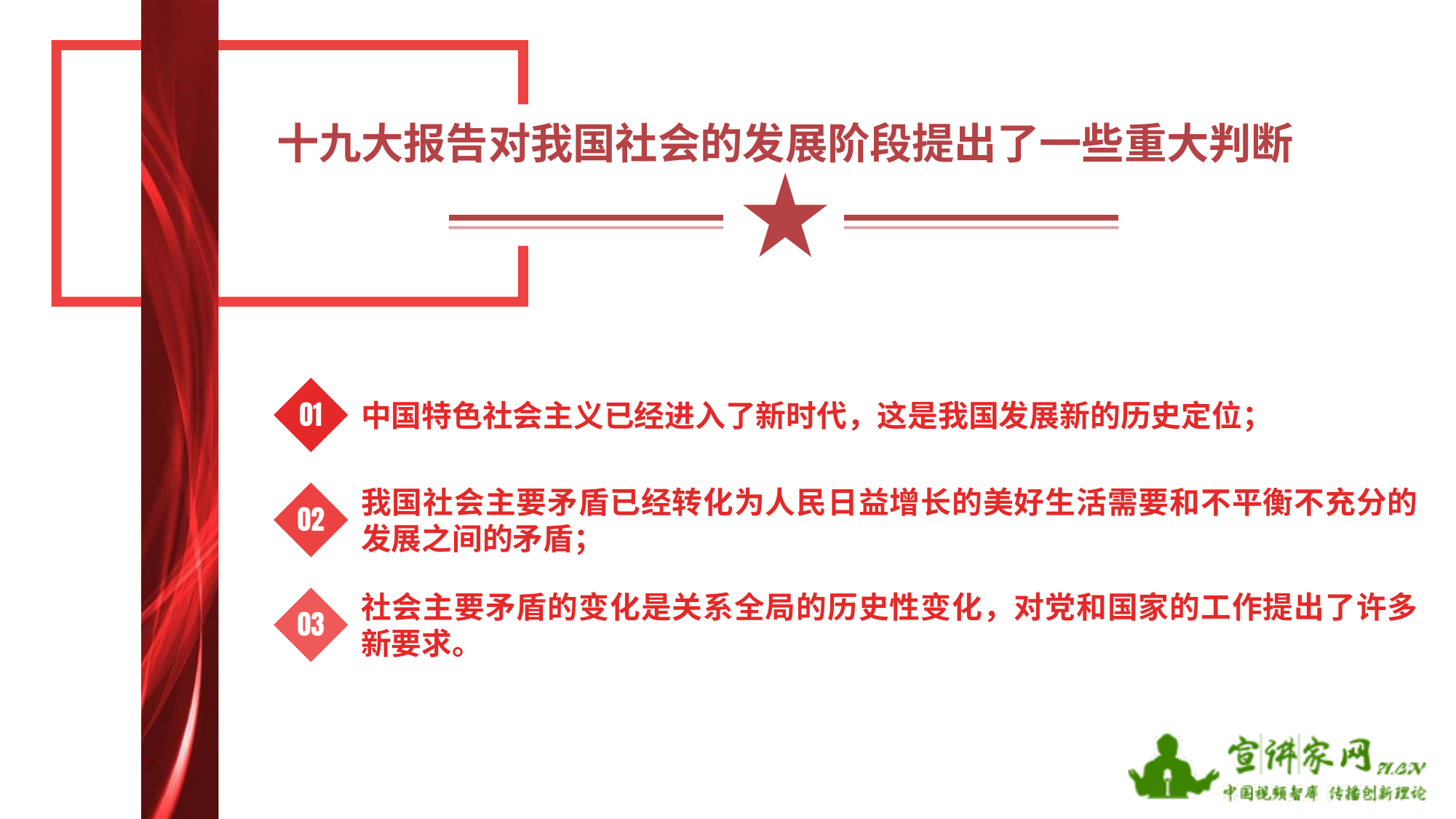

十九大报告对我国社会的发展阶段提出了一些重大判断

01
中国特色社会主义已经进入了新时代，这是我国发展新的历史定位；
我国社会主要矛盾已经转化为人民日益增长的美好生活需要和不平衡不充分的发展之间的矛盾；
02
社会主要矛盾的变化是关系全局的历史性变化，对党和国家的工作提出了许多新要求。
03